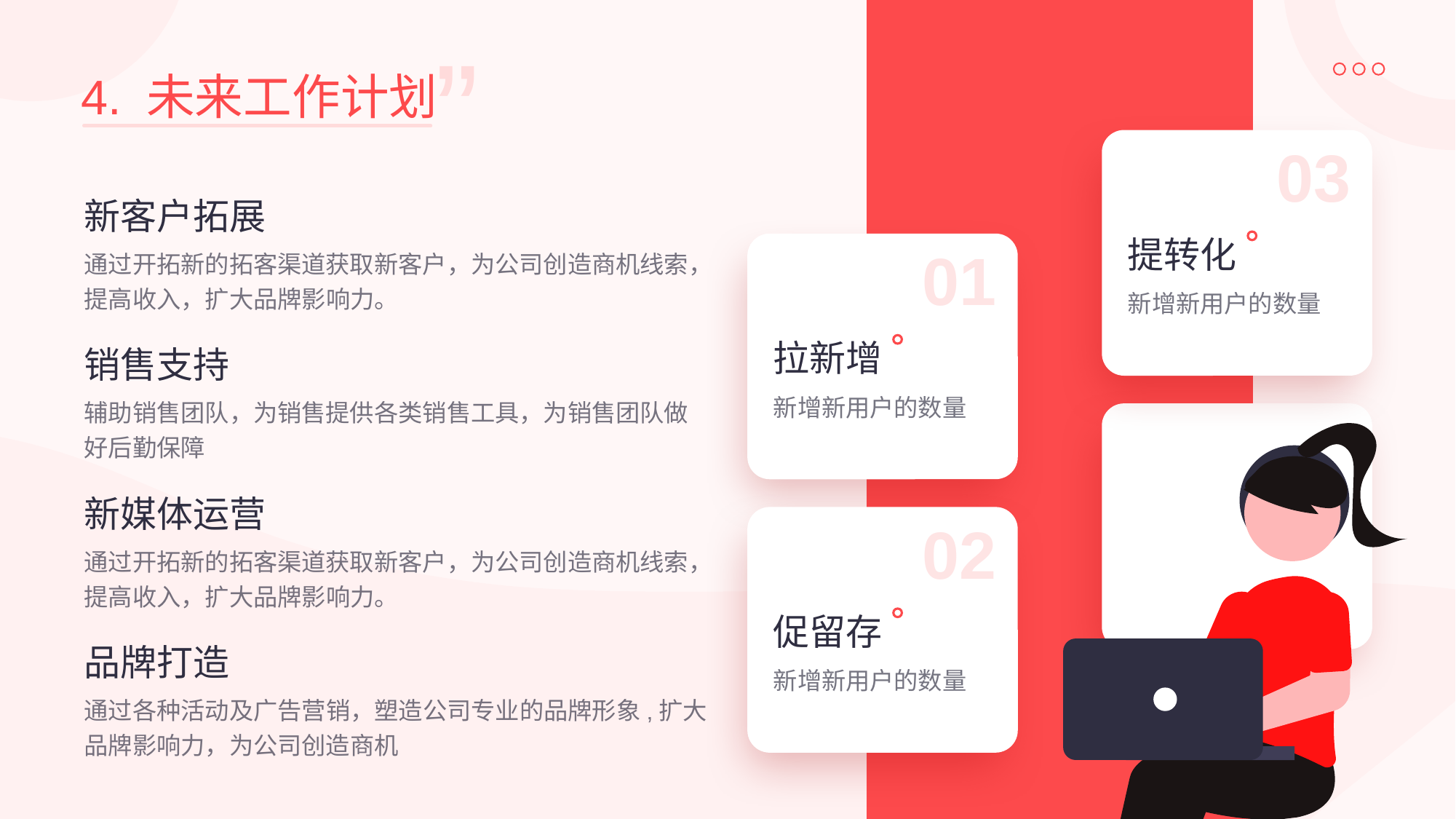

4. 未来工作计划

03
新客户拓展
提转化

01
通过开拓新的拓客渠道获取新客户，为公司创造商机线索，提高收入，扩大品牌影响力。
新增新用户的数量
拉新增

销售支持
新增新用户的数量
辅助销售团队，为销售提供各类销售工具，为销售团队做好后勤保障

新媒体运营

02
通过开拓新的拓客渠道获取新客户，为公司创造商机线索，提高收入，扩大品牌影响力。
促留存

品牌打造
新增新用户的数量
通过各种活动及广告营销，塑造公司专业的品牌形象,扩大品牌影响力，为公司创造商机